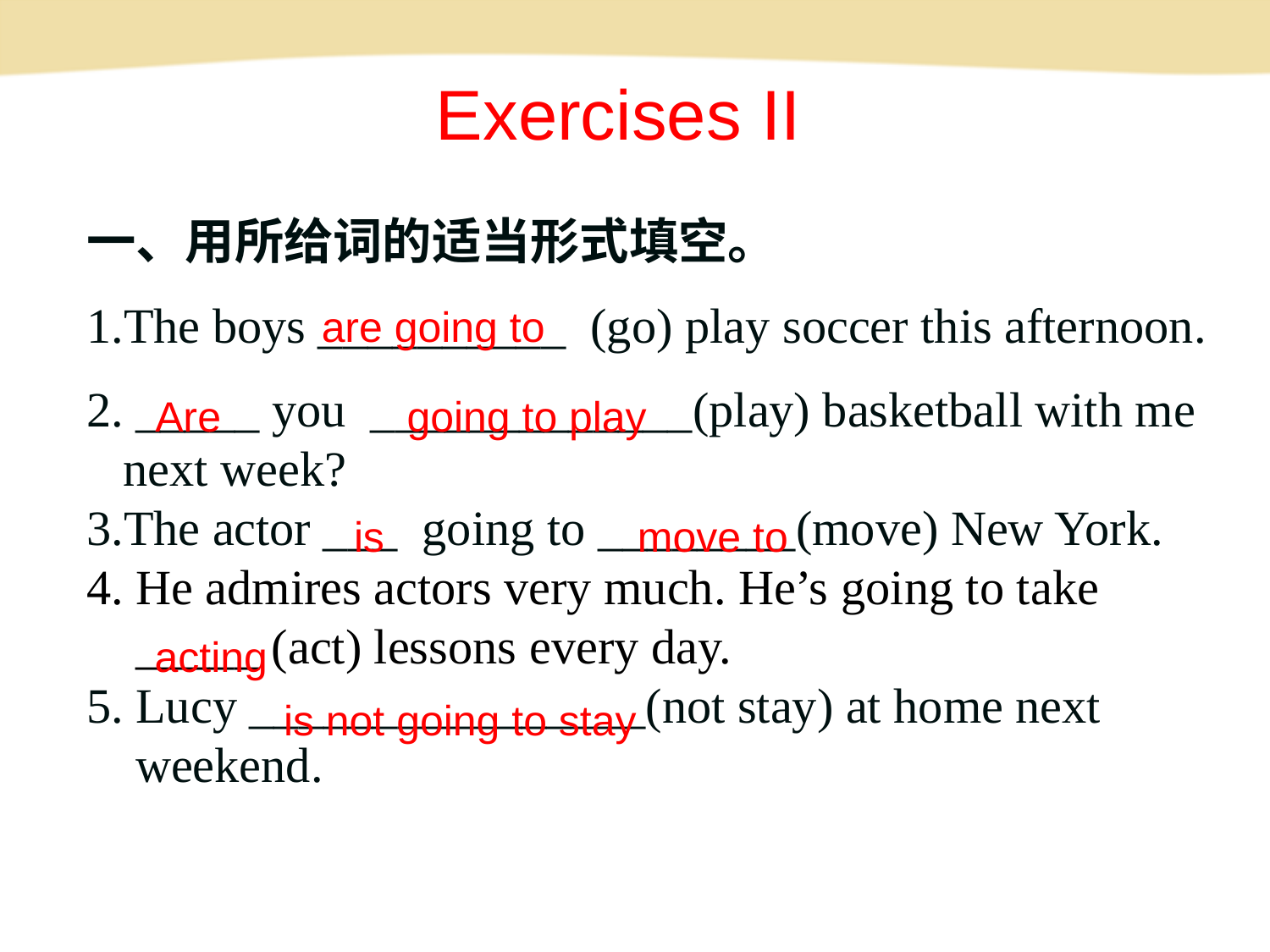

Exercises II

一、用所给词的适当形式填空。
1.The boys __________  (go) play soccer this afternoon.
2. _____ you  _____________(play) basketball with me
   next week?
3.The actor ___  going to ________(move) New York.
4. He admires actors very much. He’s going to take
    _____ (act) lessons every day.
5. Lucy ________________(not stay) at home next
    weekend.

are going to
  Are
   going to play
is
move to
acting
is not going to stay